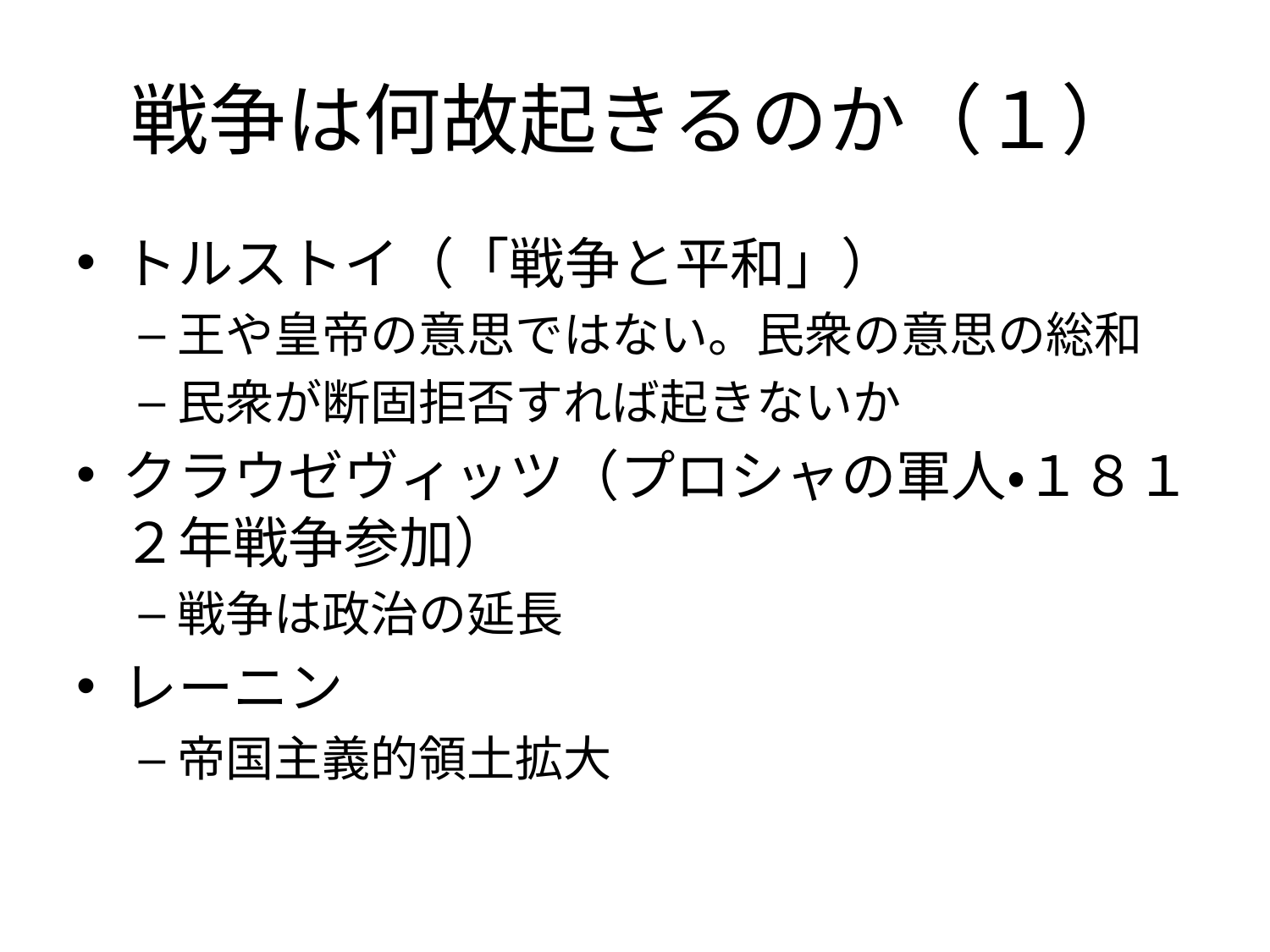

# 戦争は何故起きるのか（１）
トルストイ（「戦争と平和」）
王や皇帝の意思ではない。民衆の意思の総和
民衆が断固拒否すれば起きないか
クラウゼヴィッツ（プロシャの軍人・１８１２年戦争参加）
戦争は政治の延長
レーニン
帝国主義的領土拡大